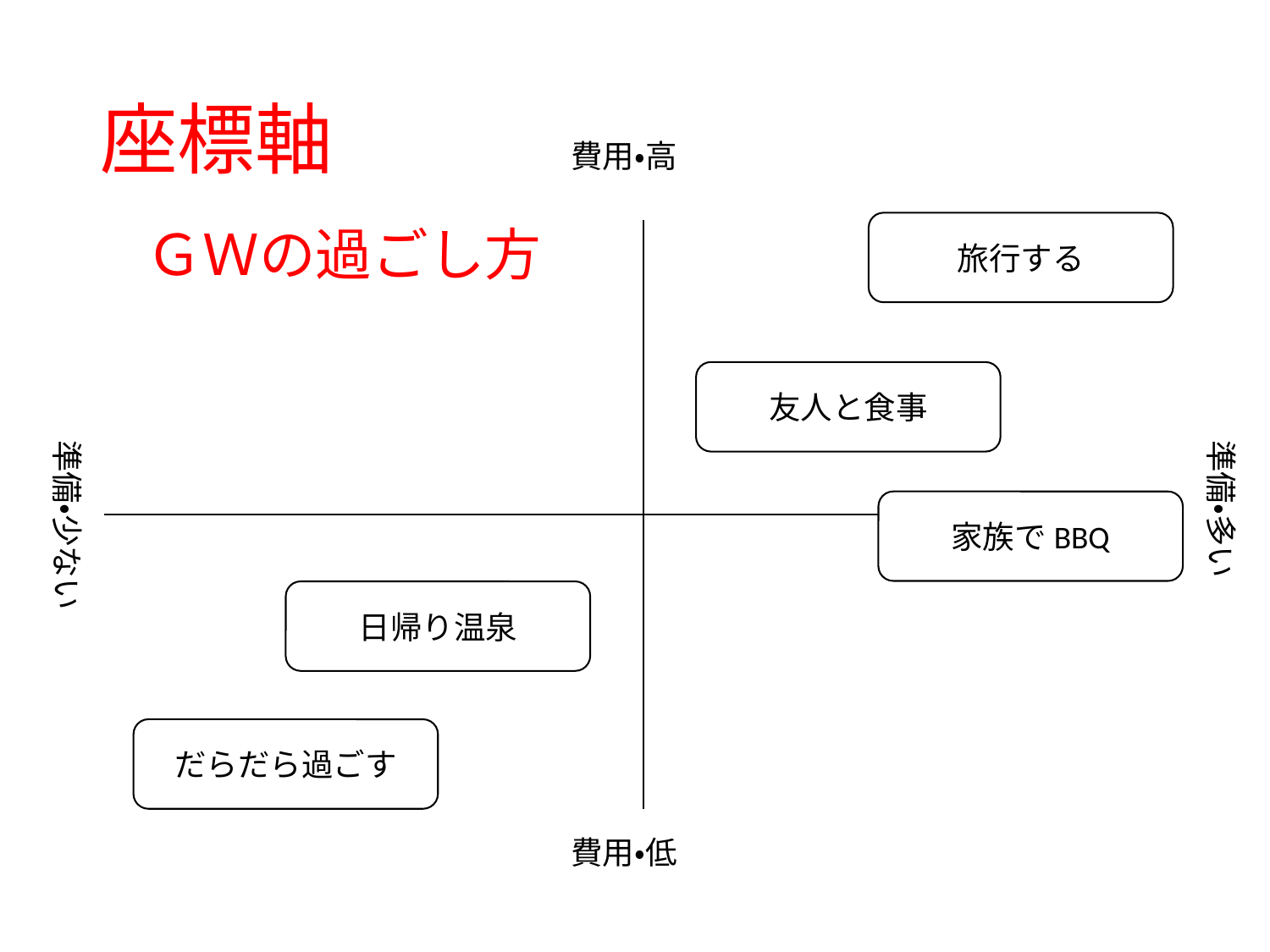

# 座標軸
費用・高
ＧＷの過ごし方
旅行する
|  |  |
| --- | --- |
|  |  |
友人と食事
準備・少ない
準備・多い
家族でBBQ
日帰り温泉
だらだら過ごす
費用・低